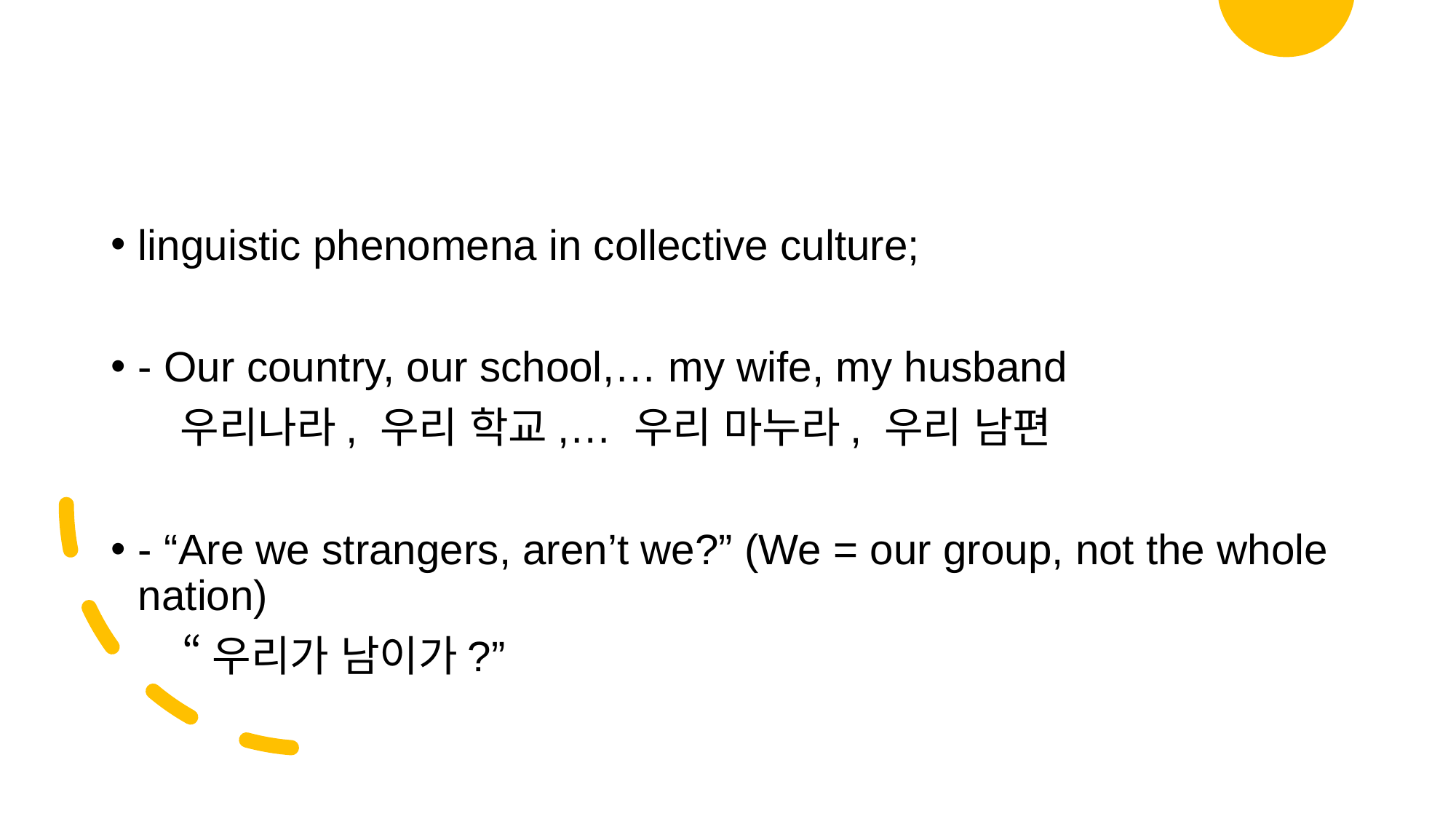

#
linguistic phenomena in collective culture;

- Our country, our school,… my wife, my husband
     우리나라, 우리 학교,… 우리 마누라, 우리 남편

- “Are we strangers, aren’t we?” (We = our group, not the whole nation)
      “우리가 남이가?”